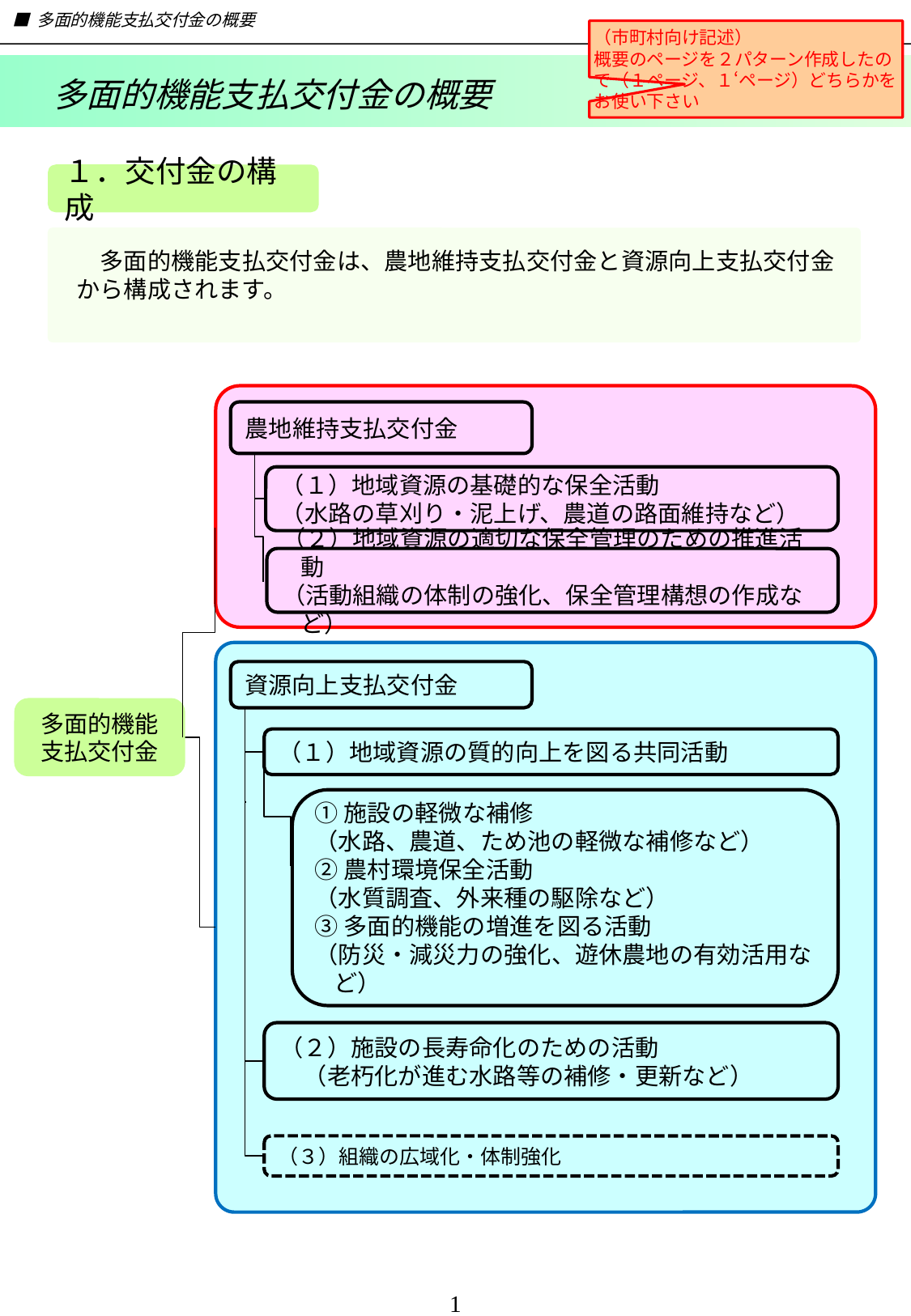

■ 多面的機能支払交付金の概要
（市町村向け記述）
概要のページを２パターン作成したので（１ページ、１‘ページ）どちらかをお使い下さい

　多面的機能支払交付金の概要
１．交付金の構成

多面的機能支払交付金は、農地維持支払交付金と資源向上支払交付金から構成されます。

農地維持支払交付金
（１）地域資源の基礎的な保全活動
（水路の草刈り・泥上げ、農道の路面維持など）
（２）地域資源の適切な保全管理のための推進活動
（活動組織の体制の強化、保全管理構想の作成など）

資源向上支払交付金
多面的機能
支払交付金
（１）地域資源の質的向上を図る共同活動
①施設の軽微な補修
（水路、農道、ため池の軽微な補修など）
②農村環境保全活動
（水質調査、外来種の駆除など）
③多面的機能の増進を図る活動
（防災・減災力の強化、遊休農地の有効活用など）
（２）施設の長寿命化のための活動
　（老朽化が進む水路等の補修・更新など）
（３）組織の広域化・体制強化
1